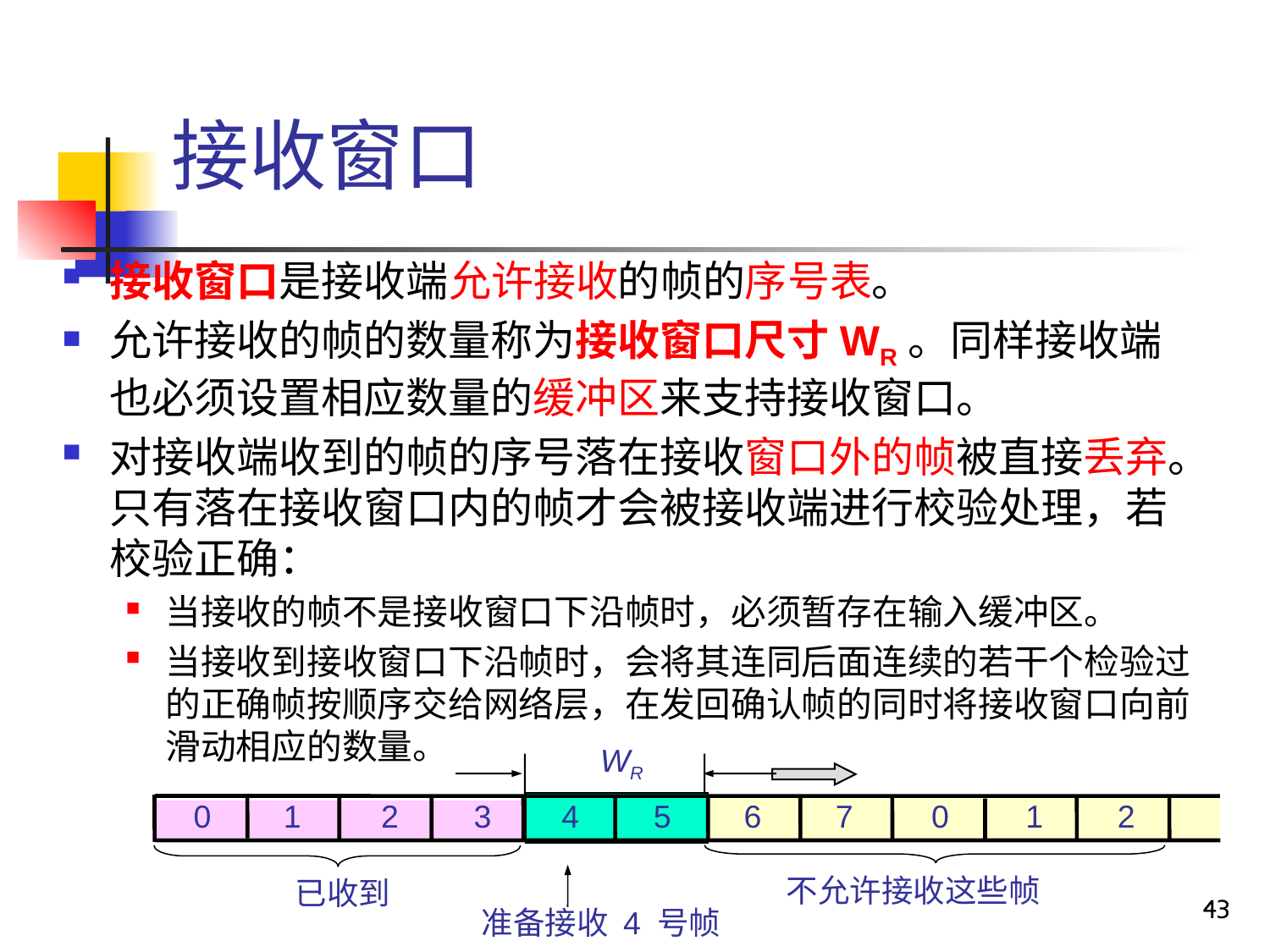

# 接收窗口
接收窗口是接收端允许接收的帧的序号表。
允许接收的帧的数量称为接收窗口尺寸WR。同样接收端也必须设置相应数量的缓冲区来支持接收窗口。
对接收端收到的帧的序号落在接收窗口外的帧被直接丢弃。只有落在接收窗口内的帧才会被接收端进行校验处理，若校验正确：
当接收的帧不是接收窗口下沿帧时，必须暂存在输入缓冲区。
当接收到接收窗口下沿帧时，会将其连同后面连续的若干个检验过的正确帧按顺序交给网络层，在发回确认帧的同时将接收窗口向前滑动相应的数量。

WR

0
1
2
3
4
5
6
7
0
1
2

不允许接收这些帧
已收到
准备接收 4 号帧
43